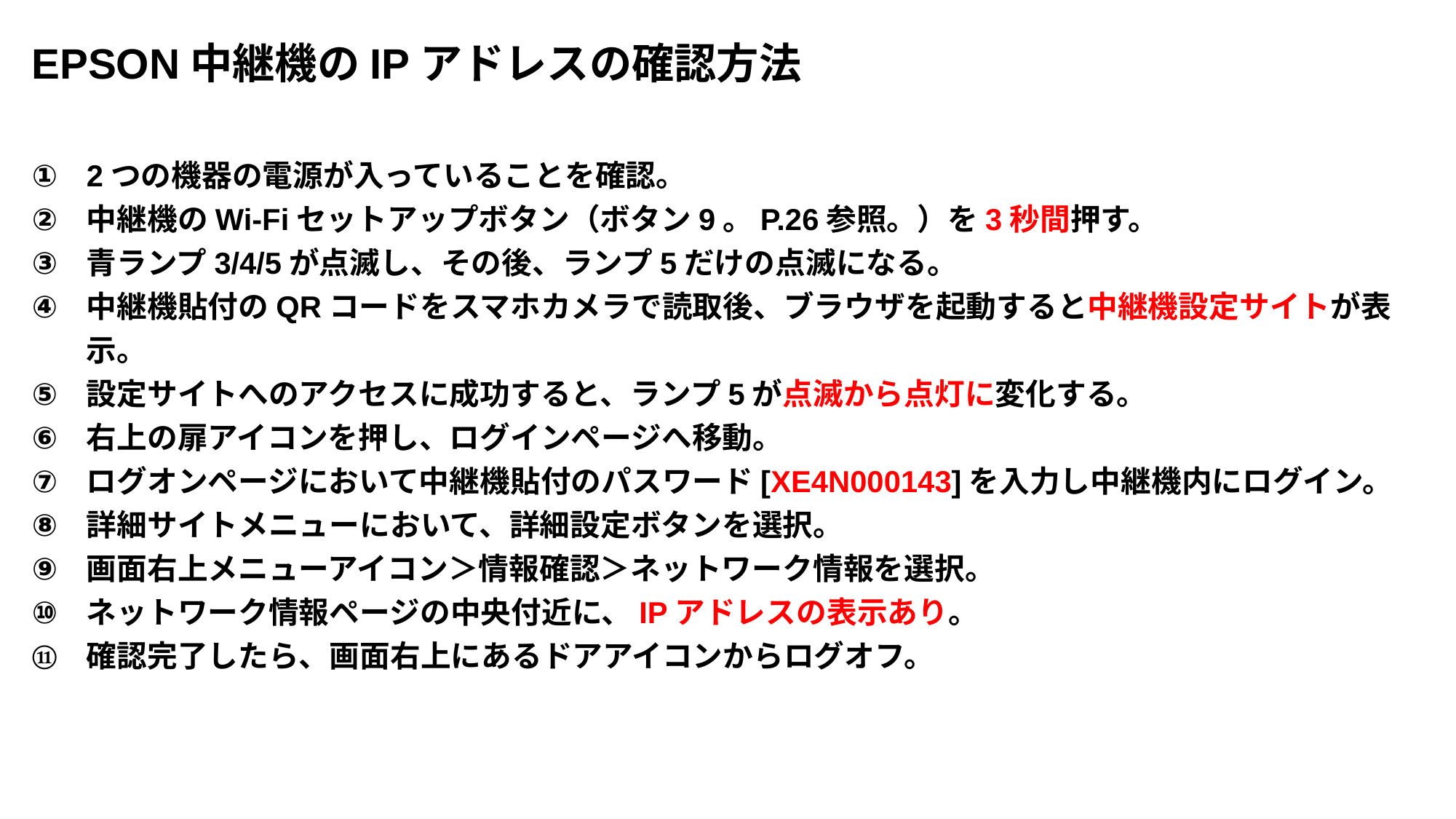

EPSON中継機のIPアドレスの確認方法
2つの機器の電源が入っていることを確認。
中継機のWi-Fiセットアップボタン（ボタン9。P.26参照。）を3秒間押す。
青ランプ3/4/5が点滅し、その後、ランプ5だけの点滅になる。
中継機貼付のQRコードをスマホカメラで読取後、ブラウザを起動すると中継機設定サイトが表示。
設定サイトへのアクセスに成功すると、ランプ5が点滅から点灯に変化する。
右上の扉アイコンを押し、ログインページへ移動。
ログオンページにおいて中継機貼付のパスワード[XE4N000143]を入力し中継機内にログイン。
詳細サイトメニューにおいて、詳細設定ボタンを選択。
画面右上メニューアイコン＞情報確認＞ネットワーク情報を選択。
ネットワーク情報ページの中央付近に、IPアドレスの表示あり。
確認完了したら、画面右上にあるドアアイコンからログオフ。